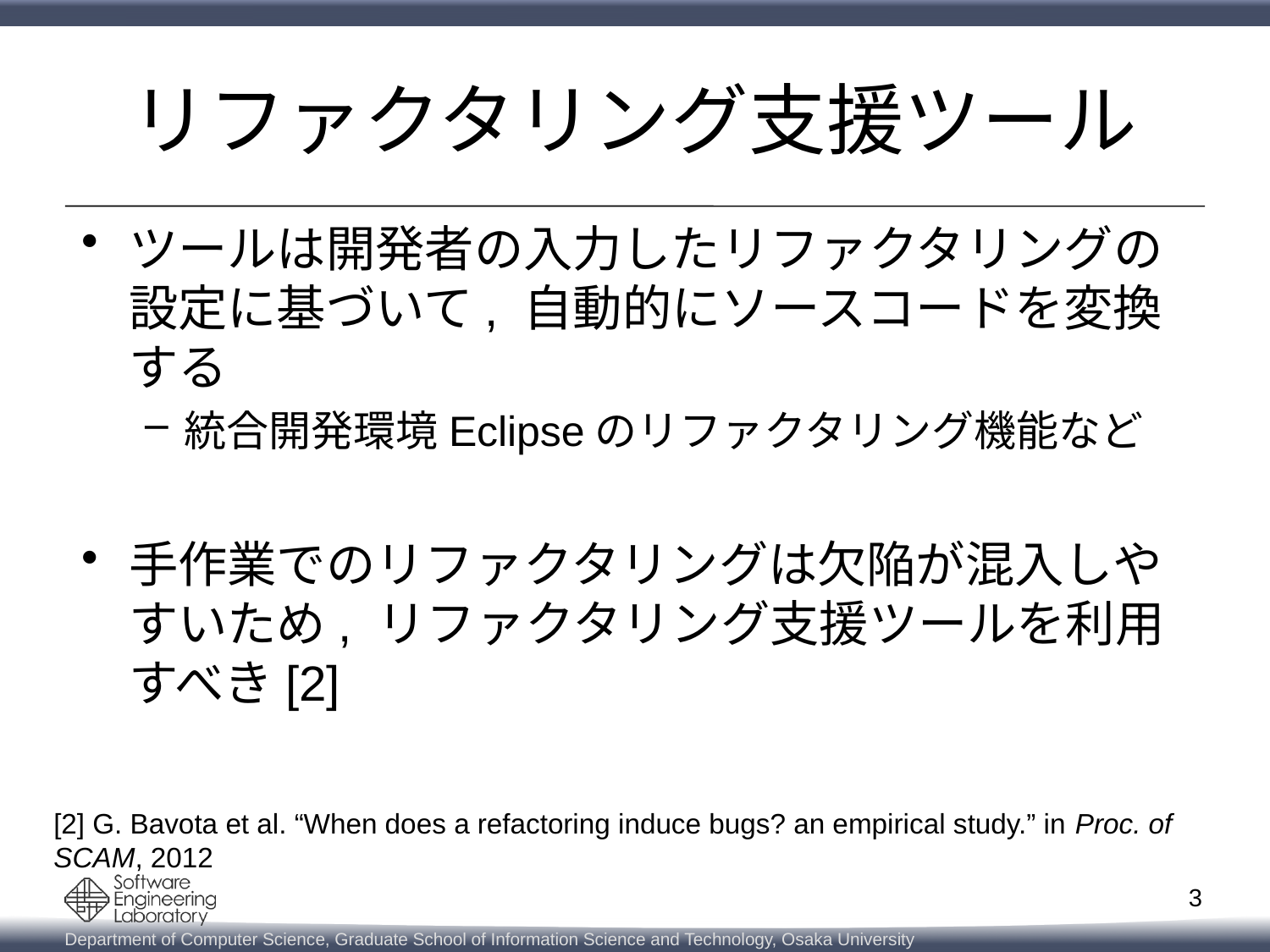

# リファクタリング支援ツール
ツールは開発者の入力したリファクタリングの設定に基づいて, 自動的にソースコードを変換する
統合開発環境Eclipseのリファクタリング機能など

手作業でのリファクタリングは欠陥が混入しやすいため, リファクタリング支援ツールを利用すべき[2]

[2] G. Bavota et al. “When does a refactoring induce bugs? an empirical study.” in Proc. of SCAM, 2012
3